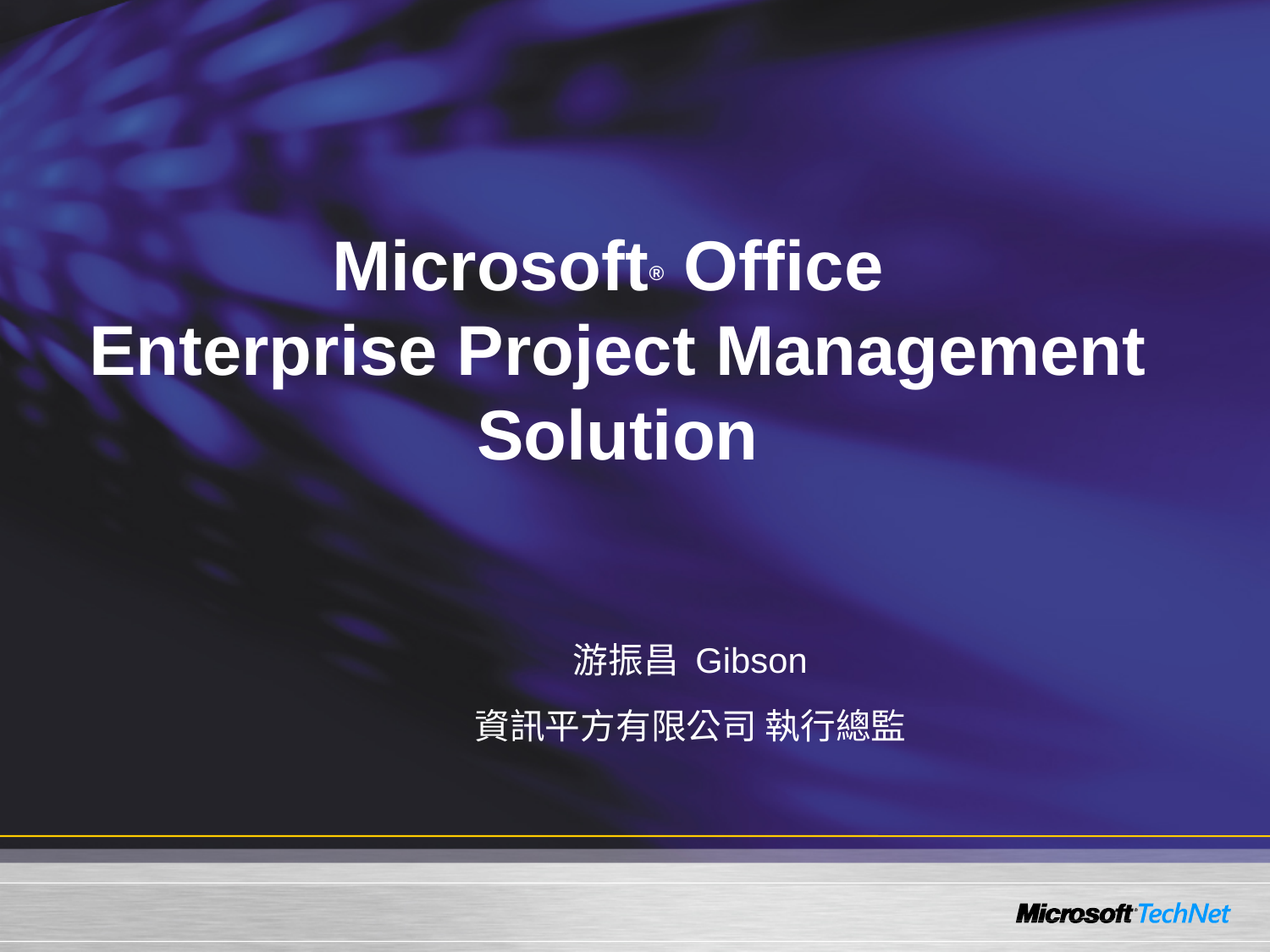

Microsoft® Office
Enterprise Project Management Solution
游振昌 Gibson
資訊平方有限公司 執行總監